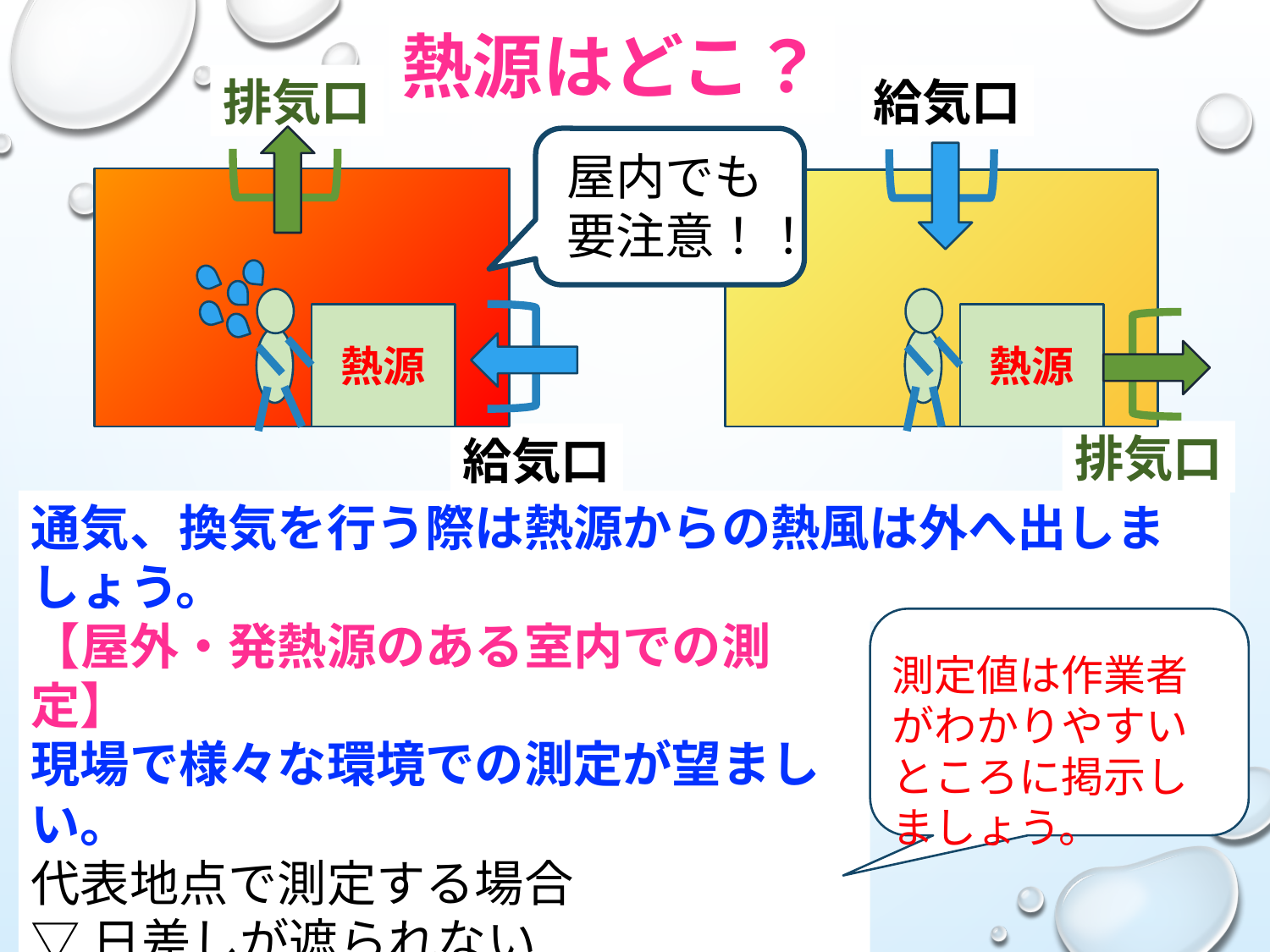

熱源はどこ？
排気口
給気口

屋内でも
要注意！！

熱源

熱源

排気口
給気口
通気、換気を行う際は熱源からの熱風は外へ出しましょう。
【屋外・発熱源のある室内での測定】
現場で様々な環境での測定が望ましい。
代表地点で測定する場合
▽日差しが遮られない
▽最も暑くなりそうな作業場で測定

測定値は作業者がわかりやすいところに掲示しましょう。